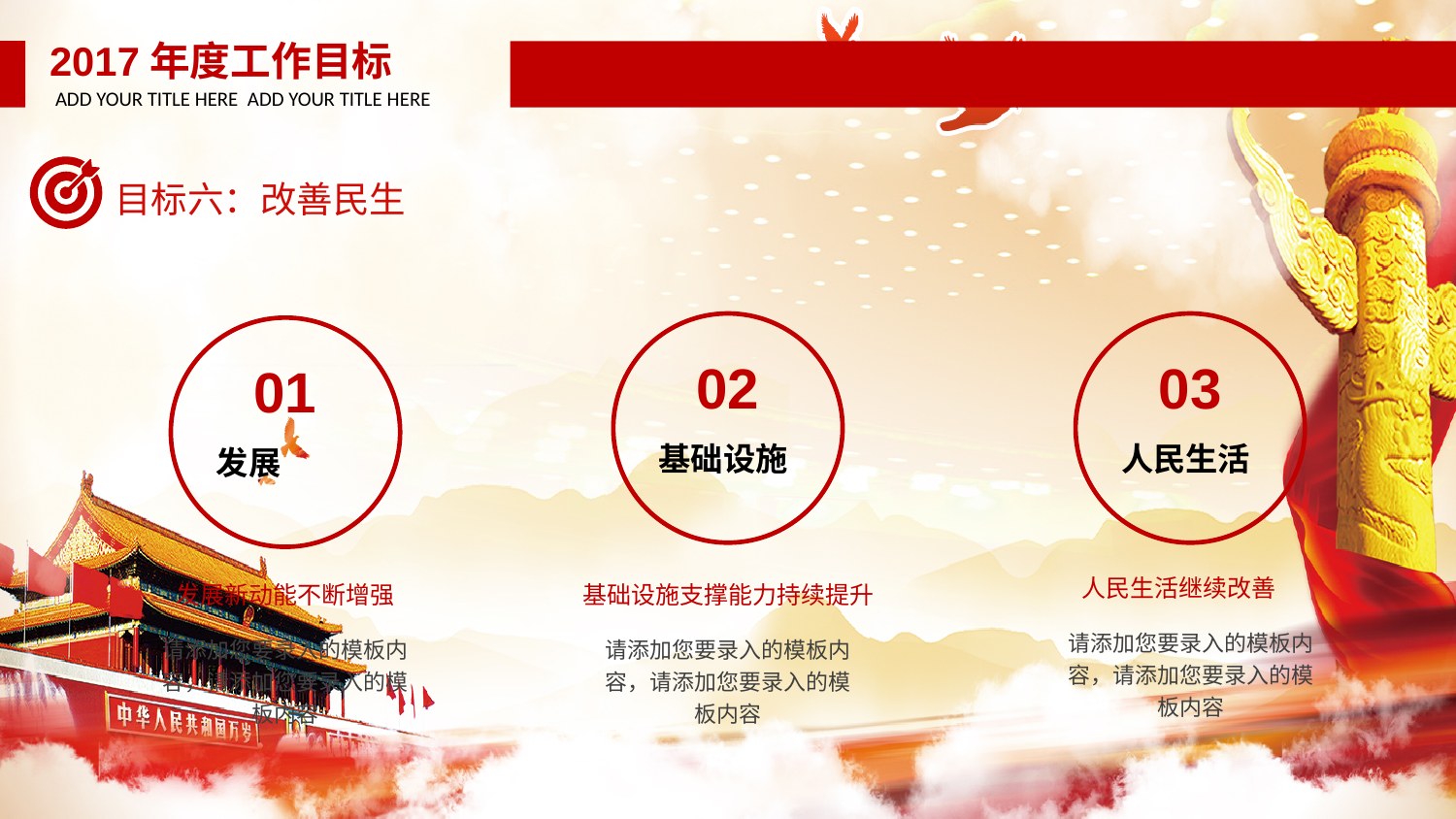

2017年度工作目标

ADD YOUR TITLE HERE  ADD YOUR TITLE HERE
目标六：改善民生

02
基础设施
基础设施支撑能力持续提升
请添加您要录入的模板内容，请添加您要录入的模板内容

03
人民生活
人民生活继续改善
请添加您要录入的模板内容，请添加您要录入的模板内容

01
发展
发展新动能不断增强
请添加您要录入的模板内容，请添加您要录入的模板内容